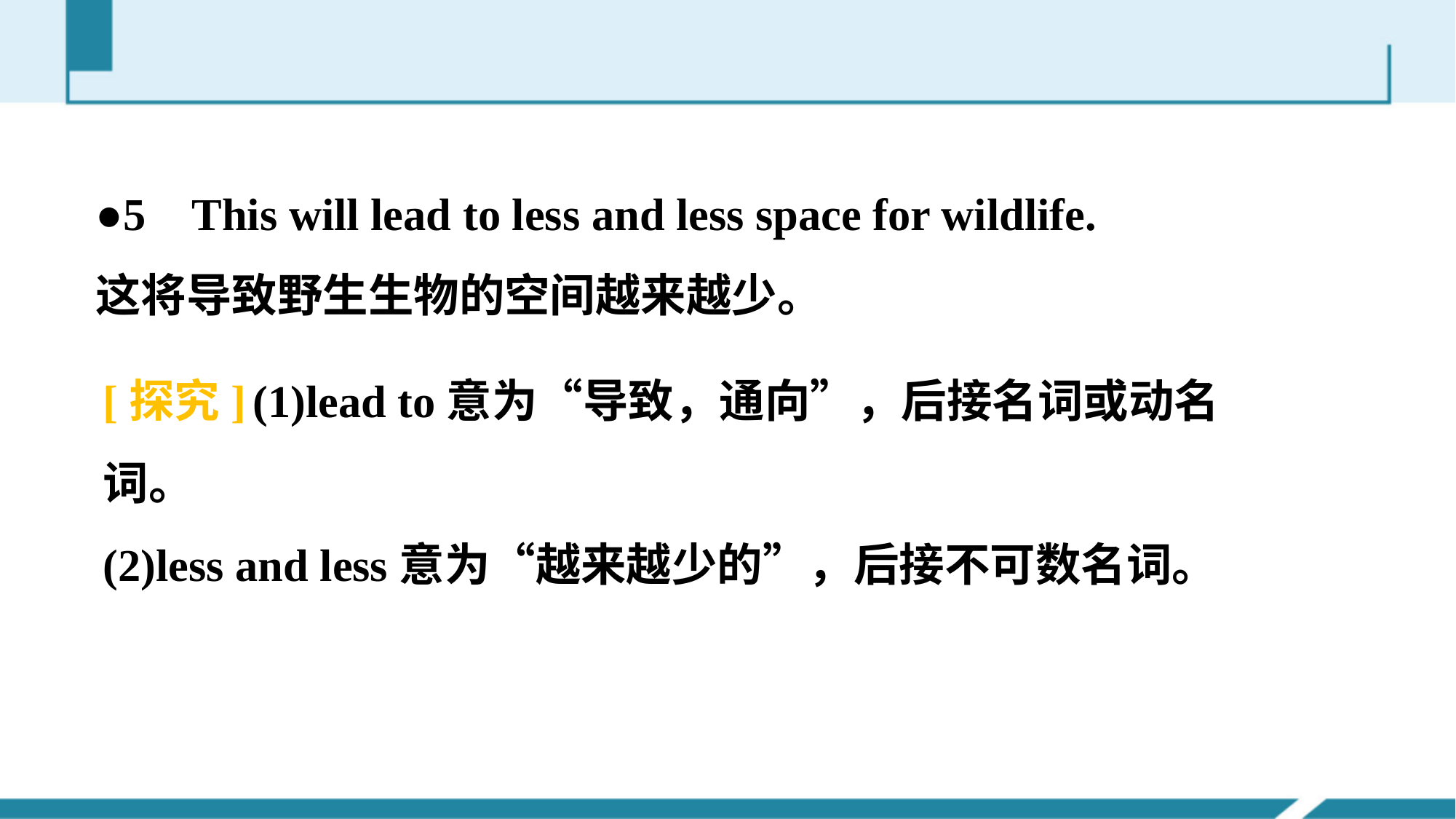

●5    This will lead to less and less space for wildlife.
这将导致野生生物的空间越来越少。
[探究] (1)lead to意为“导致，通向”，后接名词或动名词。
(2)less and less意为“越来越少的”，后接不可数名词。